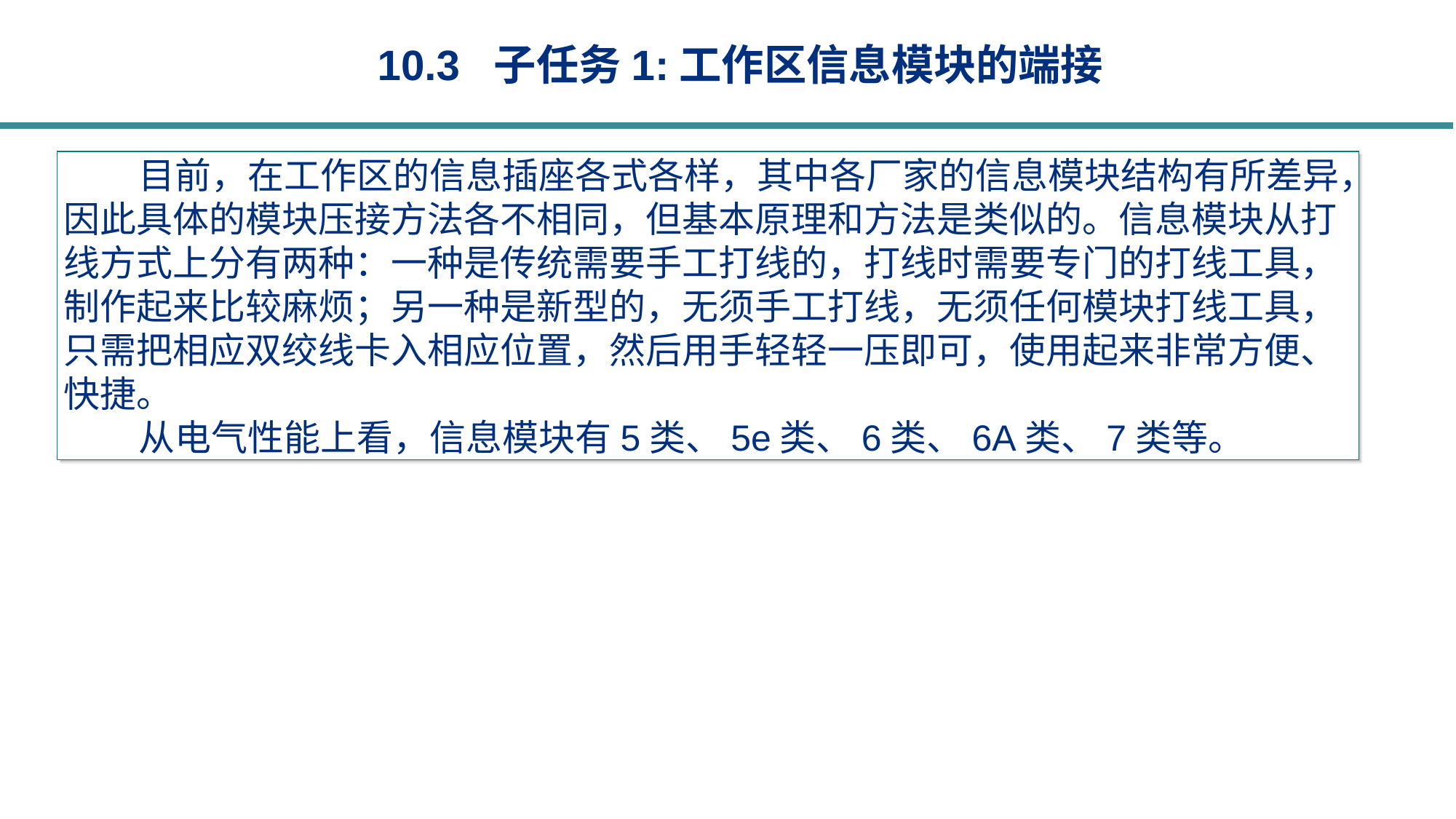

10.3  子任务1:工作区信息模块的端接
目前，在工作区的信息插座各式各样，其中各厂家的信息模块结构有所差异，因此具体的模块压接方法各不相同，但基本原理和方法是类似的。信息模块从打线方式上分有两种：一种是传统需要手工打线的，打线时需要专门的打线工具，制作起来比较麻烦；另一种是新型的，无须手工打线，无须任何模块打线工具，只需把相应双绞线卡入相应位置，然后用手轻轻一压即可，使用起来非常方便、快捷。
从电气性能上看，信息模块有5类、5e类、6类、6A类、7类等。